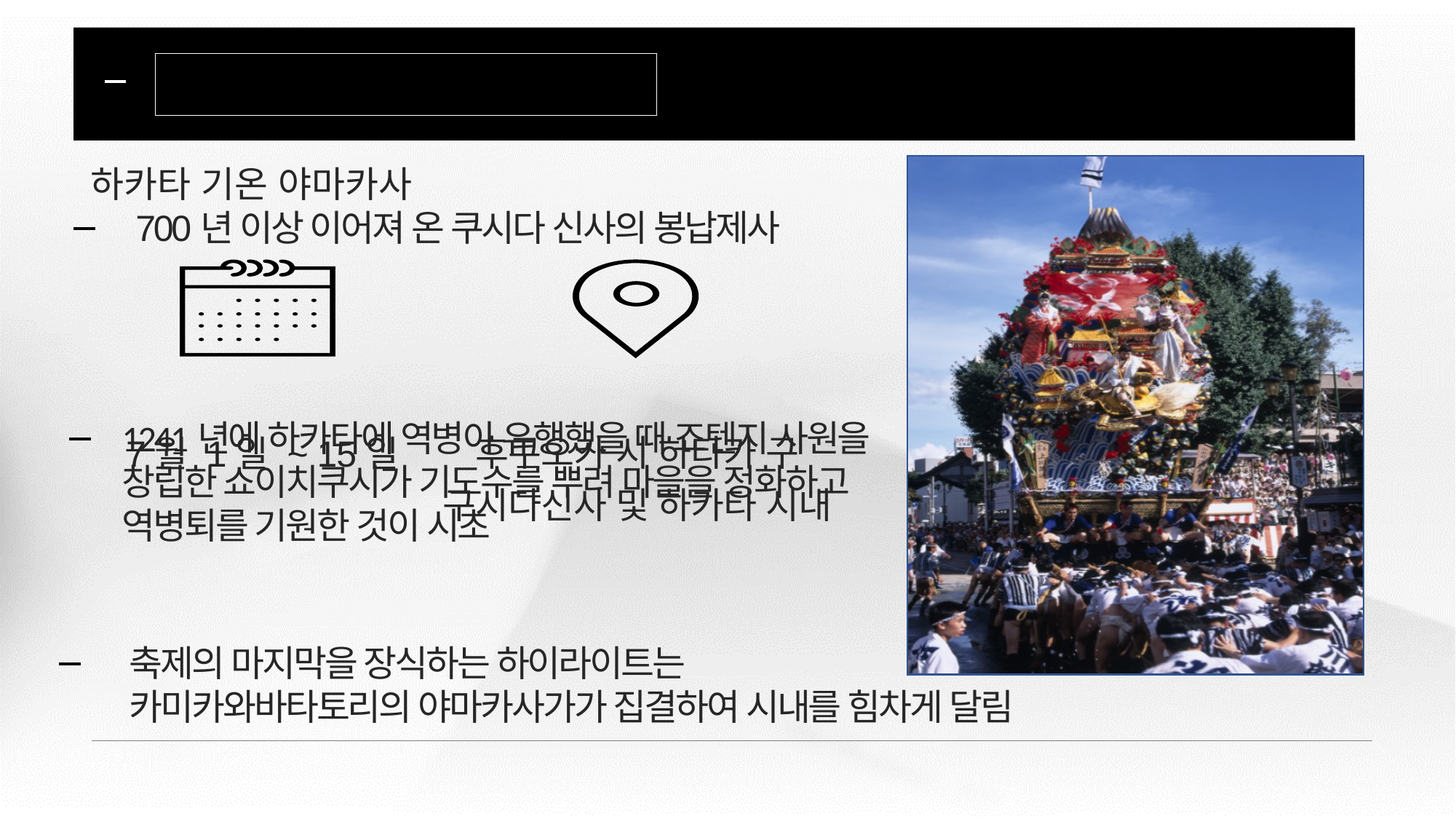

ANALYSIS

내가 가보고 싶은 전통 마츠리
ANALYSIS
방향성 제시
ANALYSIS
CONCEPT
IDEATION
PRODUCT
PROMOTION
하카타 기온 야마카사

후쿠오카 시 하타카 구
구시다신사 및 하카타 시내
7월 1일 ~ 15일

700년 이상 이어져 온 쿠시다 신사의 봉납제사
1241년에 하카타에 역병이 유행했을 때 죠텐지 사원을
창립한 쇼이치쿠시가 기도수를 뿌려 마을을 정화하고
역병퇴를 기원한 것이 시초
축제의 마지막을 장식하는 하이라이트는
카미카와바타토리의 야마카사가가 집결하여 시내를 힘차게 달림